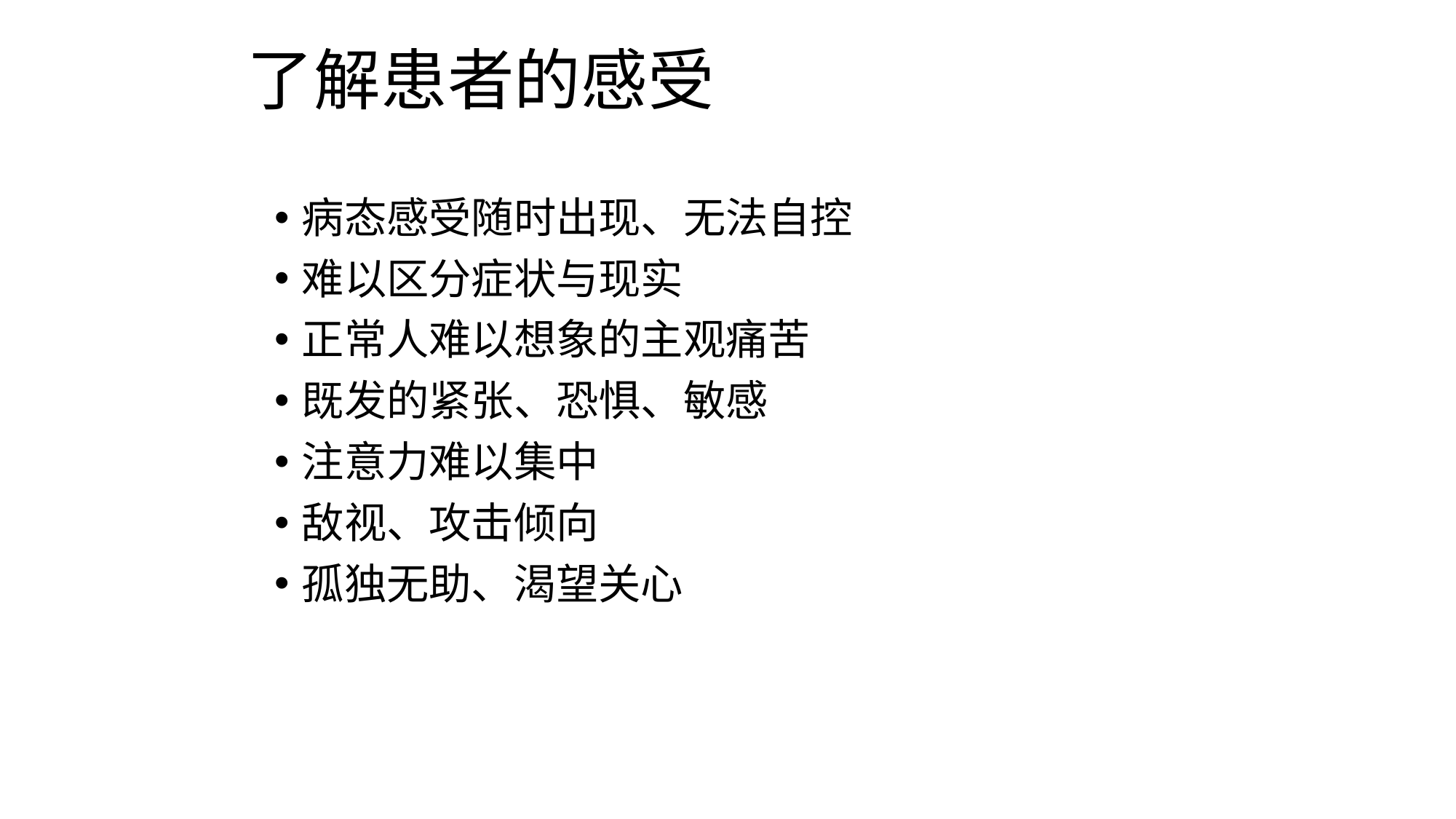

# 了解患者的感受
病态感受随时出现、无法自控
难以区分症状与现实
正常人难以想象的主观痛苦
既发的紧张、恐惧、敏感
注意力难以集中
敌视、攻击倾向
孤独无助、渴望关心
84